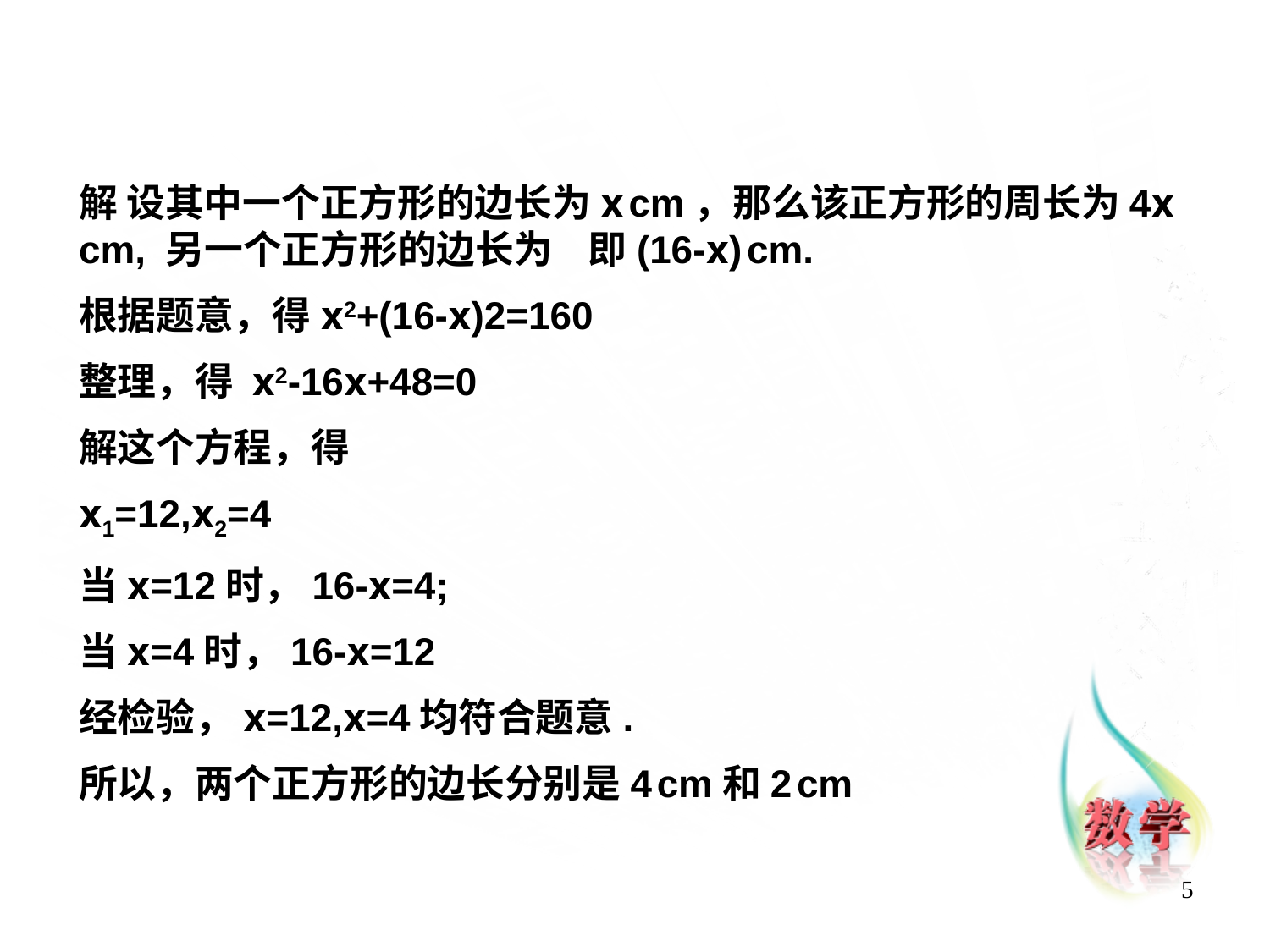

解 设其中一个正方形的边长为x cm，那么该正方形的周长为4x cm, 另一个正方形的边长为    即(16-x) cm.
根据题意，得x2+(16-x)2=160
整理，得 x2-16x+48=0
解这个方程，得
x1=12,x2=4
当x=12时，16-x=4;
当x=4时，16-x=12
经检验，x=12,x=4均符合题意.
所以，两个正方形的边长分别是4 cm和2 cm
5